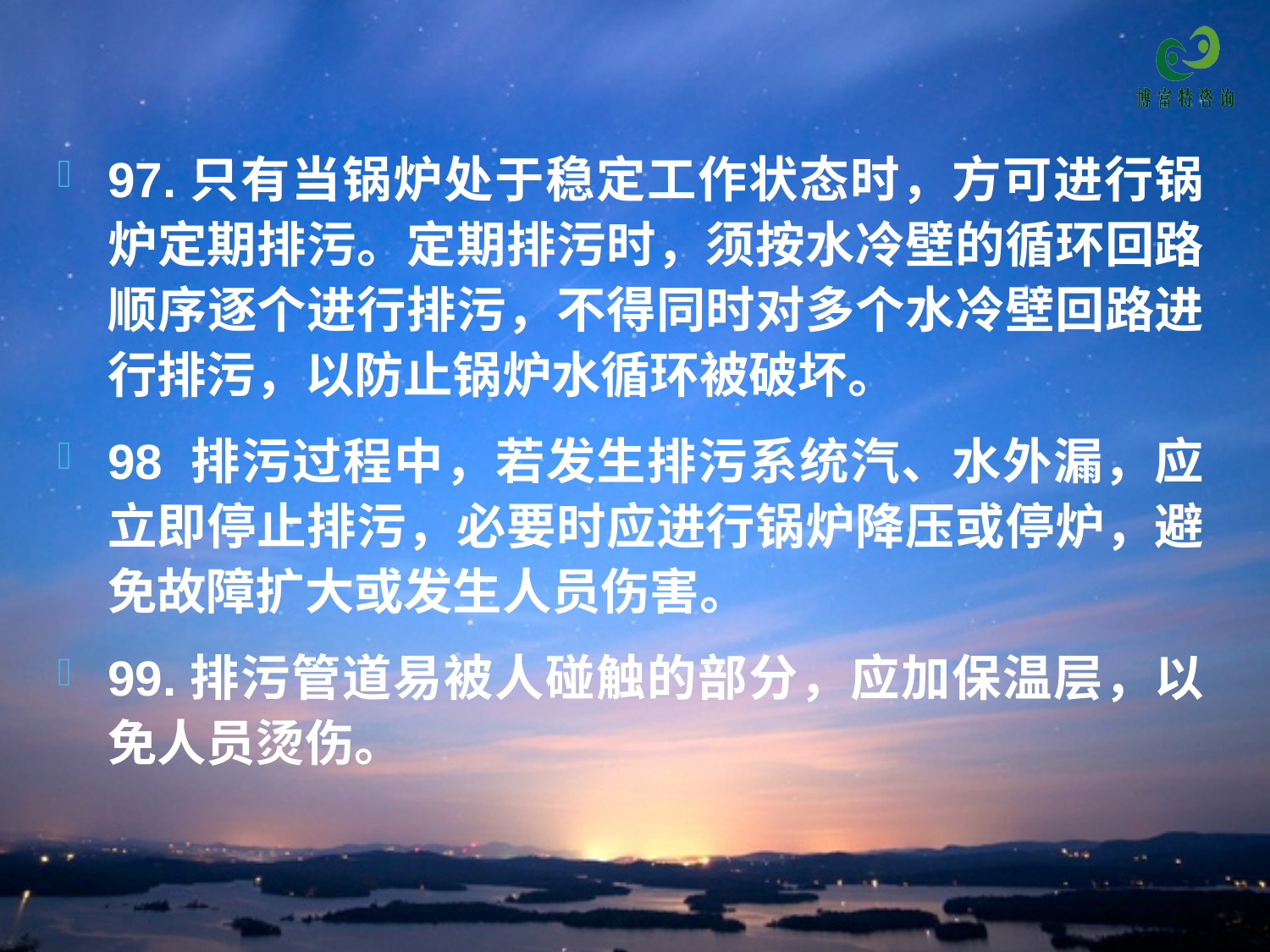

97.只有当锅炉处于稳定工作状态时，方可进行锅炉定期排污。定期排污时，须按水冷壁的循环回路顺序逐个进行排污，不得同时对多个水冷壁回路进行排污，以防止锅炉水循环被破坏。
98 排污过程中，若发生排污系统汽、水外漏，应立即停止排污，必要时应进行锅炉降压或停炉，避免故障扩大或发生人员伤害。
99.排污管道易被人碰触的部分，应加保温层，以免人员烫伤。